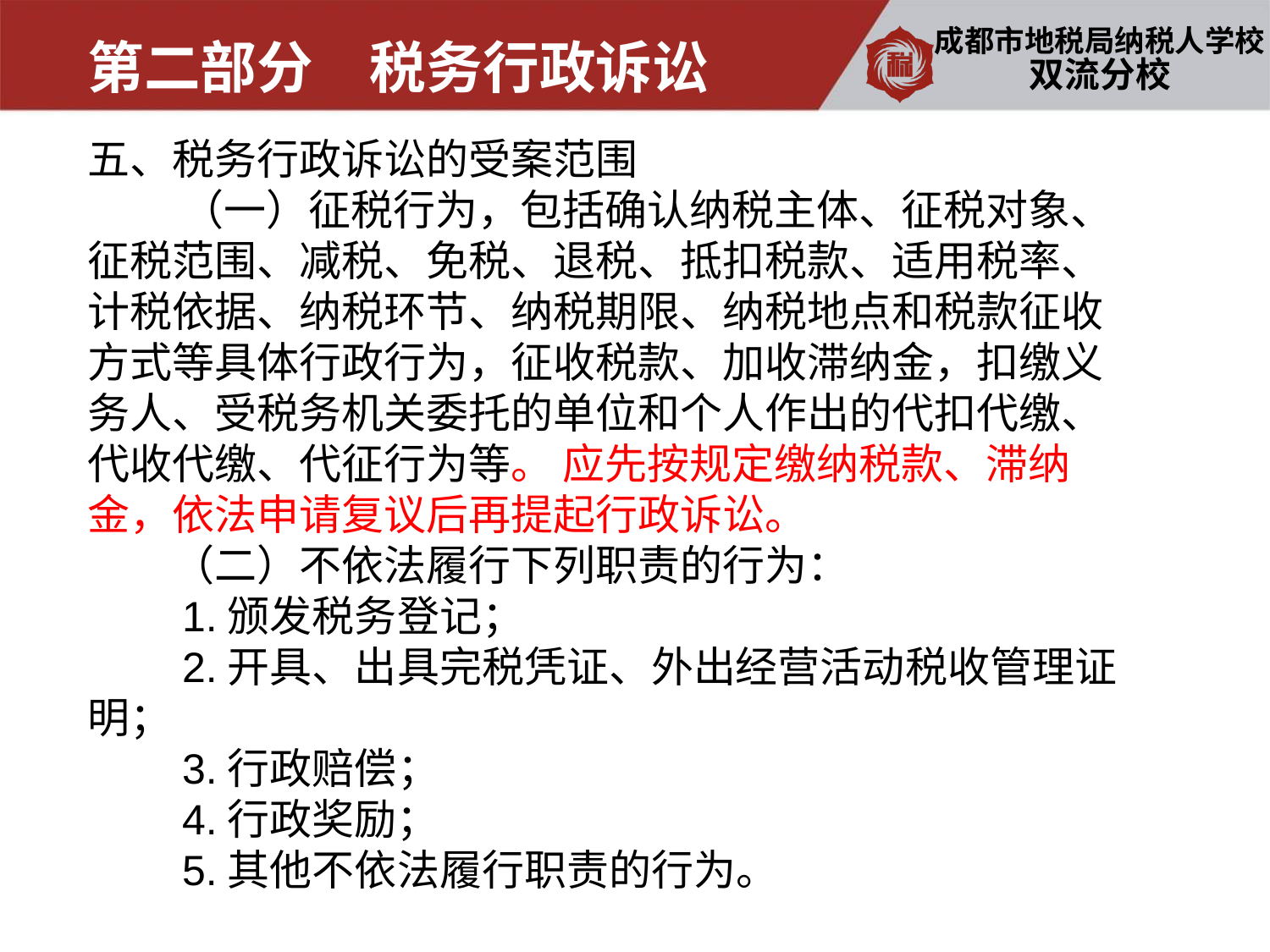

第二部分　税务行政诉讼
双流分校
五、税务行政诉讼的受案范围
　 　（一）征税行为，包括确认纳税主体、征税对象、征税范围、减税、免税、退税、抵扣税款、适用税率、计税依据、纳税环节、纳税期限、纳税地点和税款征收方式等具体行政行为，征收税款、加收滞纳金，扣缴义务人、受税务机关委托的单位和个人作出的代扣代缴、代收代缴、代征行为等。 应先按规定缴纳税款、滞纳金，依法申请复议后再提起行政诉讼。
　　（二）不依法履行下列职责的行为：
　　1.颁发税务登记；
　　2.开具、出具完税凭证、外出经营活动税收管理证明；
　　3.行政赔偿；
　　4.行政奖励；
　　5.其他不依法履行职责的行为。